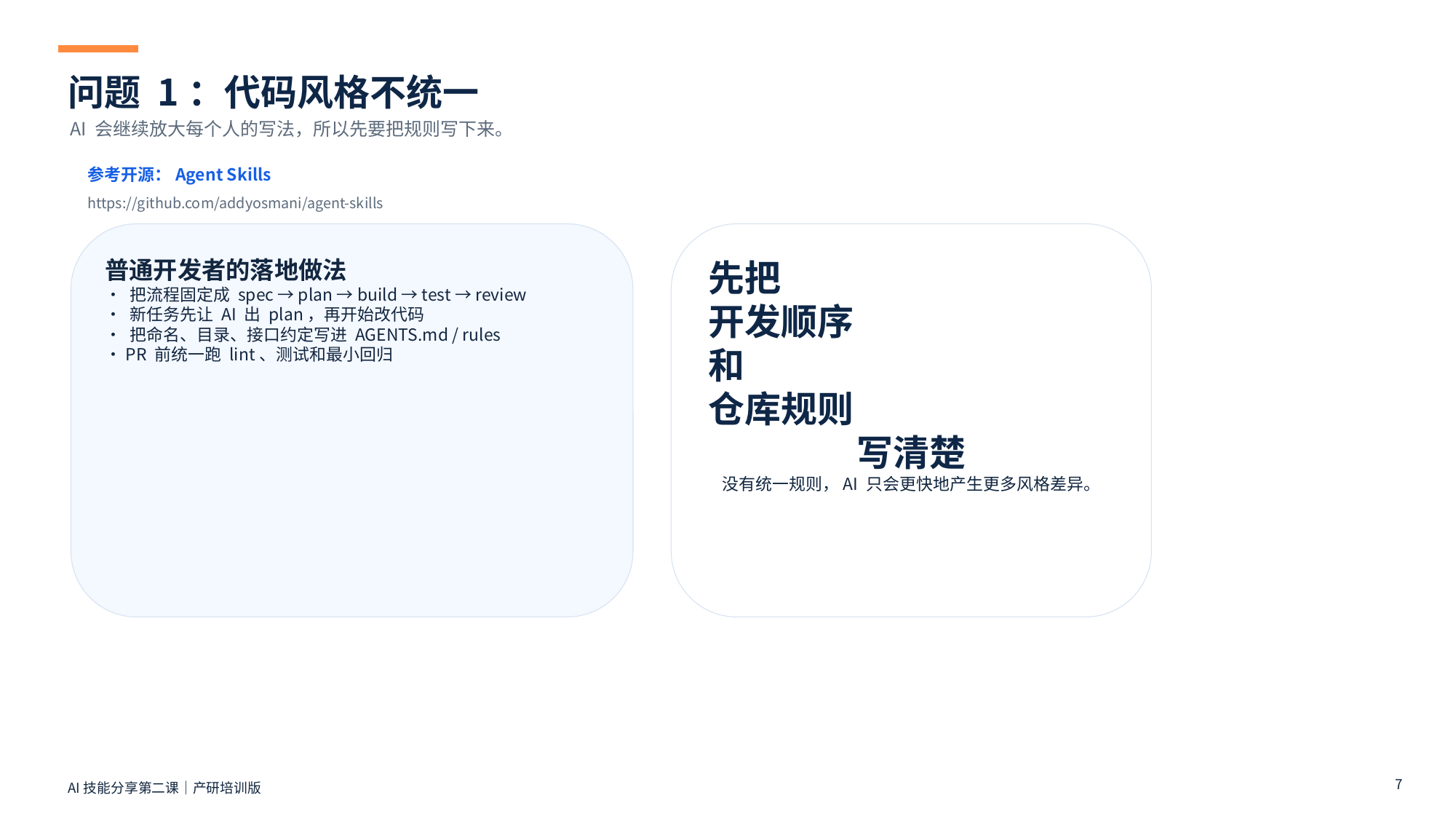

问题 1：代码风格不统一
AI 会继续放大每个人的写法，所以先要把规则写下来。
参考开源：Agent Skills
https://github.com/addyosmani/agent-skills
普通开发者的落地做法
• 把流程固定成 spec → plan → build → test → review
• 新任务先让 AI 出 plan，再开始改代码
• 把命名、目录、接口约定写进 AGENTS.md / rules
• PR 前统一跑 lint、测试和最小回归
先把
开发顺序
和
仓库规则
写清楚
没有统一规则，AI 只会更快地产生更多风格差异。
7
AI技能分享第二课｜产研培训版